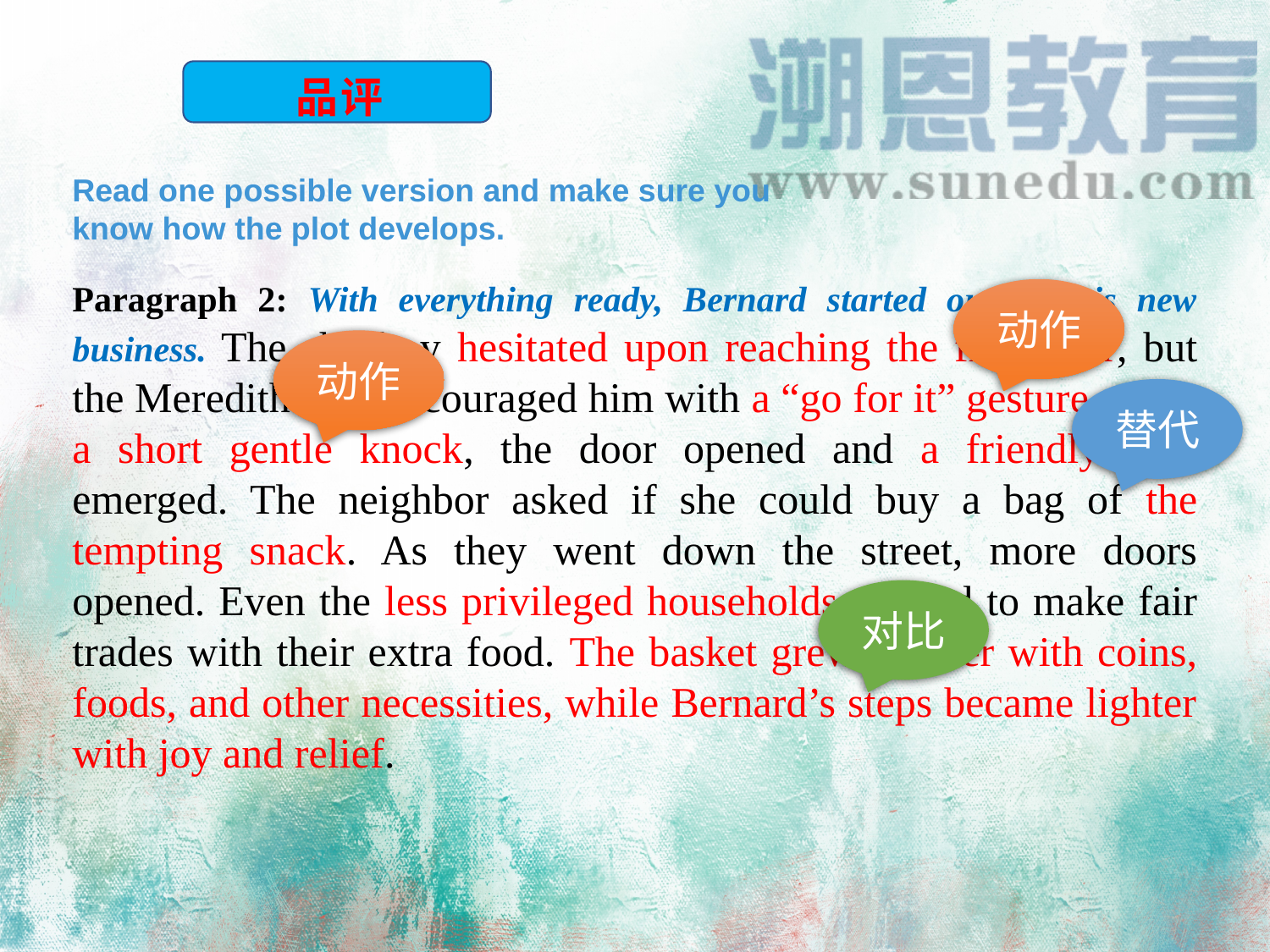

品评

Read one possible version and make sure you know how the plot develops.
Paragraph 2: With everything ready, Bernard started out on his new business. The shy boy hesitated upon reaching the first door, but the Meredith kids encouraged him with a “go for it” gesture. After a short gentle knock, the door opened and a friendly face emerged. The neighbor asked if she could buy a bag of the tempting snack. As they went down the street, more doors opened. Even the less privileged households offered to make fair trades with their extra food. The basket grew heavier with coins, foods, and other necessities, while Bernard’s steps became lighter with joy and relief.
动作
动作
替代
对比